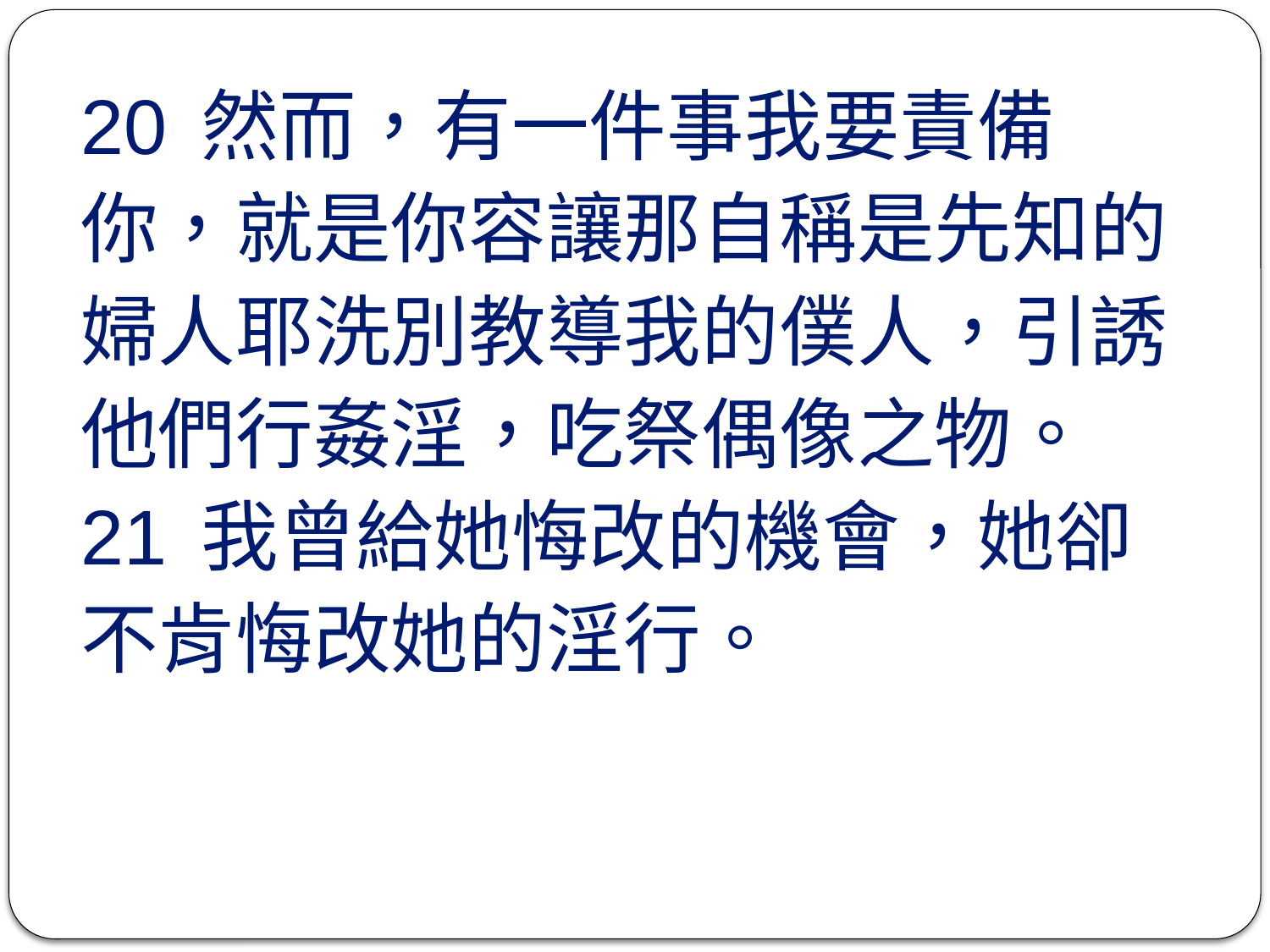

20 然而，有一件事我要責備你，就是你容讓那自稱是先知的婦人耶洗別教導我的僕人，引誘他們行姦淫，吃祭偶像之物。 21 我曾給她悔改的機會，她卻不肯悔改她的淫行。